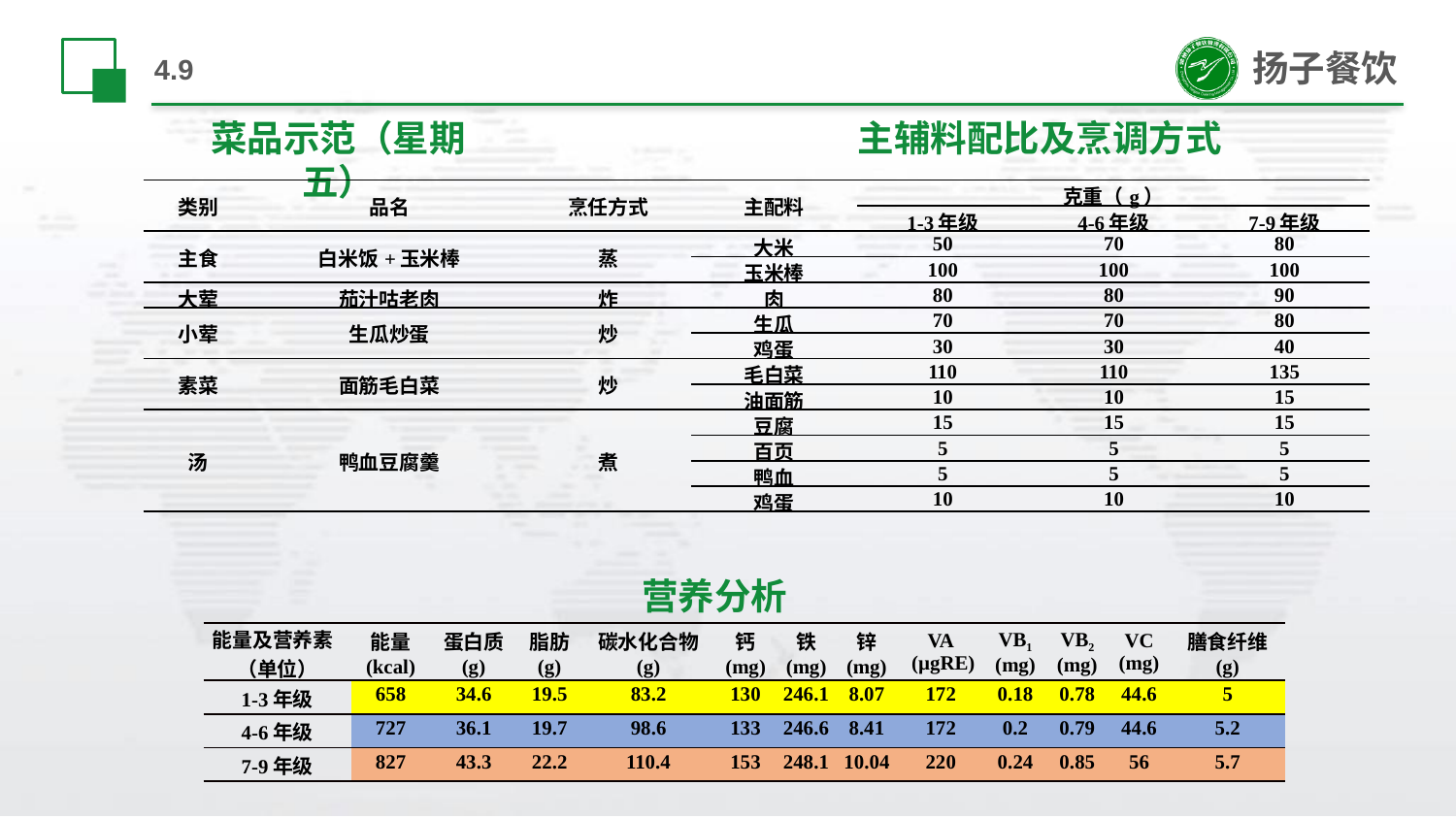

# 4.9
菜品示范（星期五）
主辅料配比及烹调方式
| 类别 | 品名 | 烹任方式 | 主配料 | 克重（g） |  |  |
| --- | --- | --- | --- | --- | --- | --- |
|  |  |  |  | 1-3年级 | 4-6年级 | 7-9年级 |
| 主食 | 白米饭+玉米棒 | 蒸 | 大米 | 50 | 70 | 80 |
|  |  |  | 玉米棒 | 100 | 100 | 100 |
| 大荤 | 茄汁咕老肉 | 炸 | 肉 | 80 | 80 | 90 |
| 小荤 | 生瓜炒蛋 | 炒 | 生瓜 | 70 | 70 | 80 |
|  |  |  | 鸡蛋 | 30 | 30 | 40 |
| 素菜 | 面筋毛白菜 | 炒 | 毛白菜 | 110 | 110 | 135 |
|  |  |  | 油面筋 | 10 | 10 | 15 |
| 汤 | 鸭血豆腐羹 | 煮 | 豆腐 | 15 | 15 | 15 |
|  |  |  | 百页 | 5 | 5 | 5 |
|  |  |  | 鸭血 | 5 | 5 | 5 |
|  |  |  | 鸡蛋 | 10 | 10 | 10 |
营养分析
| 能量及营养素 （单位） | 能量 (kcal) | 蛋白质 (g) | 脂肪 (g) | 碳水化合物 (g) | 钙 (mg) | 铁 (mg) | 锌 (mg) | VA (µgRE) | VB1 (mg) | VB2 (mg) | VC (mg) | 膳食纤维 (g) |
| --- | --- | --- | --- | --- | --- | --- | --- | --- | --- | --- | --- | --- |
| 1-3年级 | 658 | 34.6 | 19.5 | 83.2 | 130 | 246.1 | 8.07 | 172 | 0.18 | 0.78 | 44.6 | 5 |
| 4-6年级 | 727 | 36.1 | 19.7 | 98.6 | 133 | 246.6 | 8.41 | 172 | 0.2 | 0.79 | 44.6 | 5.2 |
| 7-9年级 | 827 | 43.3 | 22.2 | 110.4 | 153 | 248.1 | 10.04 | 220 | 0.24 | 0.85 | 56 | 5.7 |